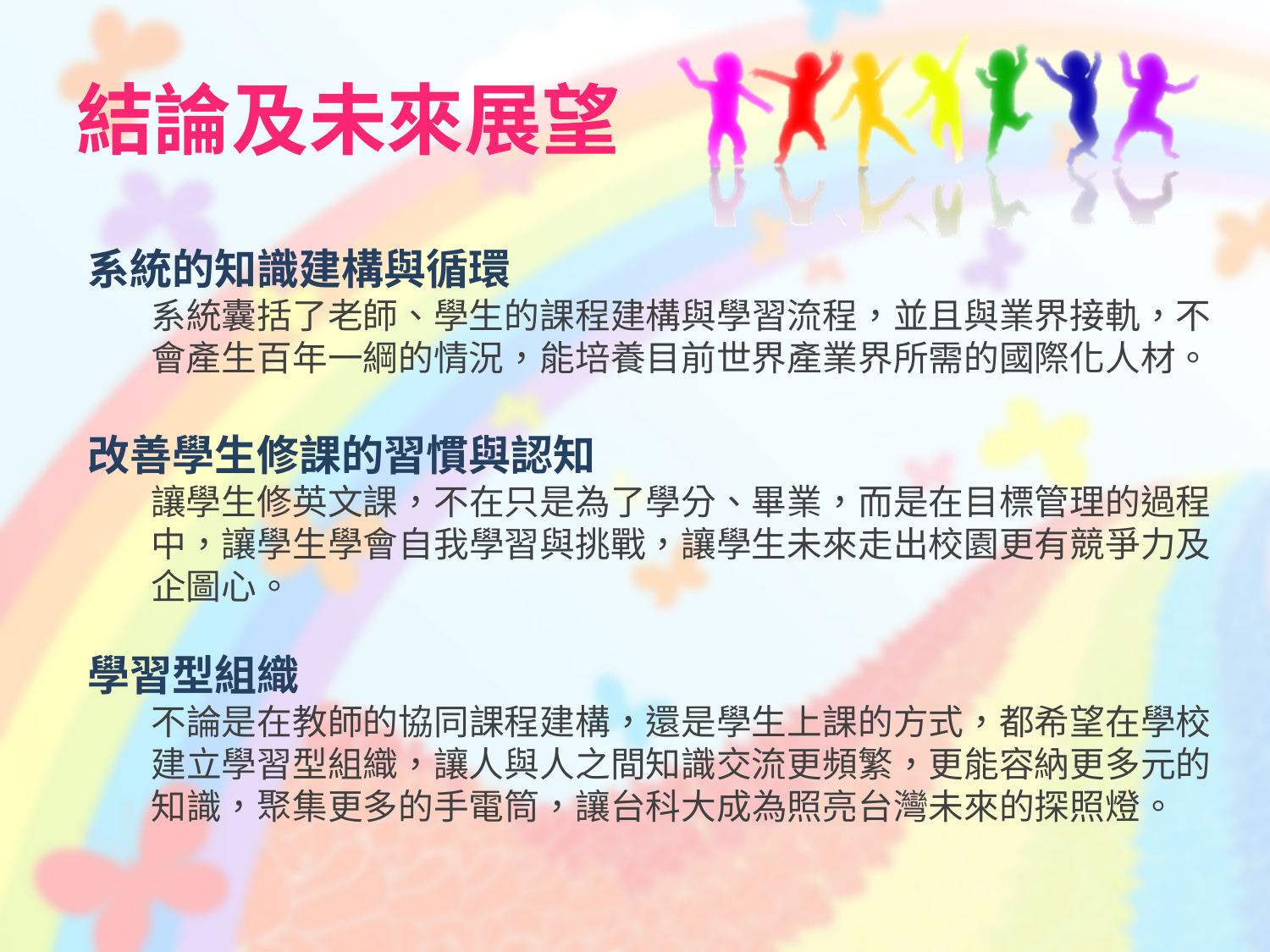

# 結論及未來展望
系統的知識建構與循環
系統囊括了老師、學生的課程建構與學習流程，並且與業界接軌，不會產生百年一綱的情況，能培養目前世界產業界所需的國際化人材。

改善學生修課的習慣與認知
讓學生修英文課，不在只是為了學分、畢業，而是在目標管理的過程中，讓學生學會自我學習與挑戰，讓學生未來走出校園更有競爭力及企圖心。

學習型組織
不論是在教師的協同課程建構，還是學生上課的方式，都希望在學校建立學習型組織，讓人與人之間知識交流更頻繁，更能容納更多元的知識，聚集更多的手電筒，讓台科大成為照亮台灣未來的探照燈。